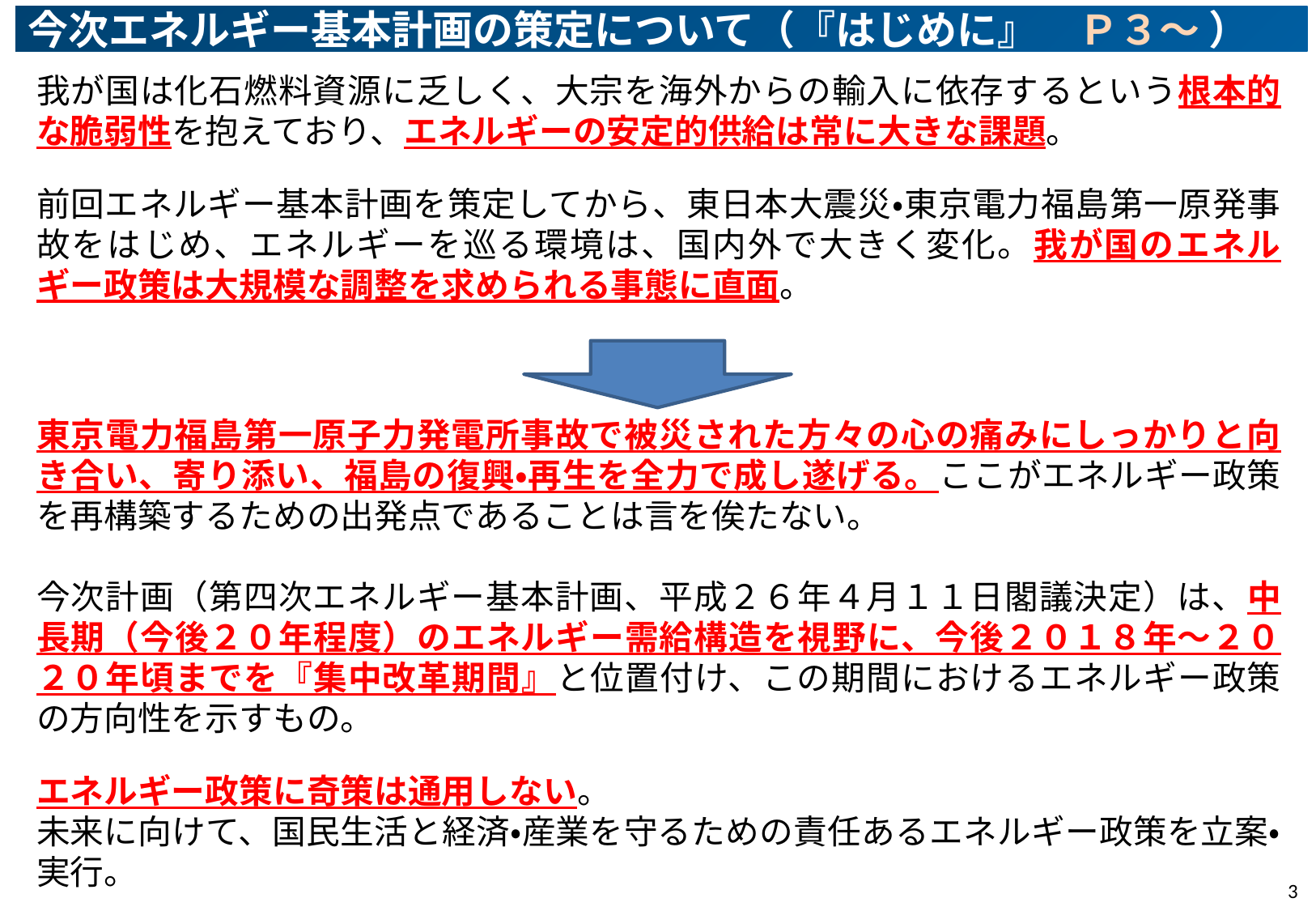

# 今次エネルギー基本計画の策定について（『はじめに』　Ｐ３～ ）
我が国は化石燃料資源に乏しく、大宗を海外からの輸入に依存するという根本的な脆弱性を抱えており、エネルギーの安定的供給は常に大きな課題。

前回エネルギー基本計画を策定してから、東日本大震災・東京電力福島第一原発事故をはじめ、エネルギーを巡る環境は、国内外で大きく変化。我が国のエネルギー政策は大規模な調整を求められる事態に直面。

東京電力福島第一原子力発電所事故で被災された方々の心の痛みにしっかりと向き合い、寄り添い、福島の復興・再生を全力で成し遂げる。ここがエネルギー政策を再構築するための出発点であることは言を俟たない。

今次計画（第四次エネルギー基本計画、平成２６年４月１１日閣議決定）は、中長期（今後２０年程度）のエネルギー需給構造を視野に、今後２０１８年～２０２０年頃までを『集中改革期間』と位置付け、この期間におけるエネルギー政策の方向性を示すもの。

エネルギー政策に奇策は通用しない。
未来に向けて、国民生活と経済・産業を守るための責任あるエネルギー政策を立案・実行。

3